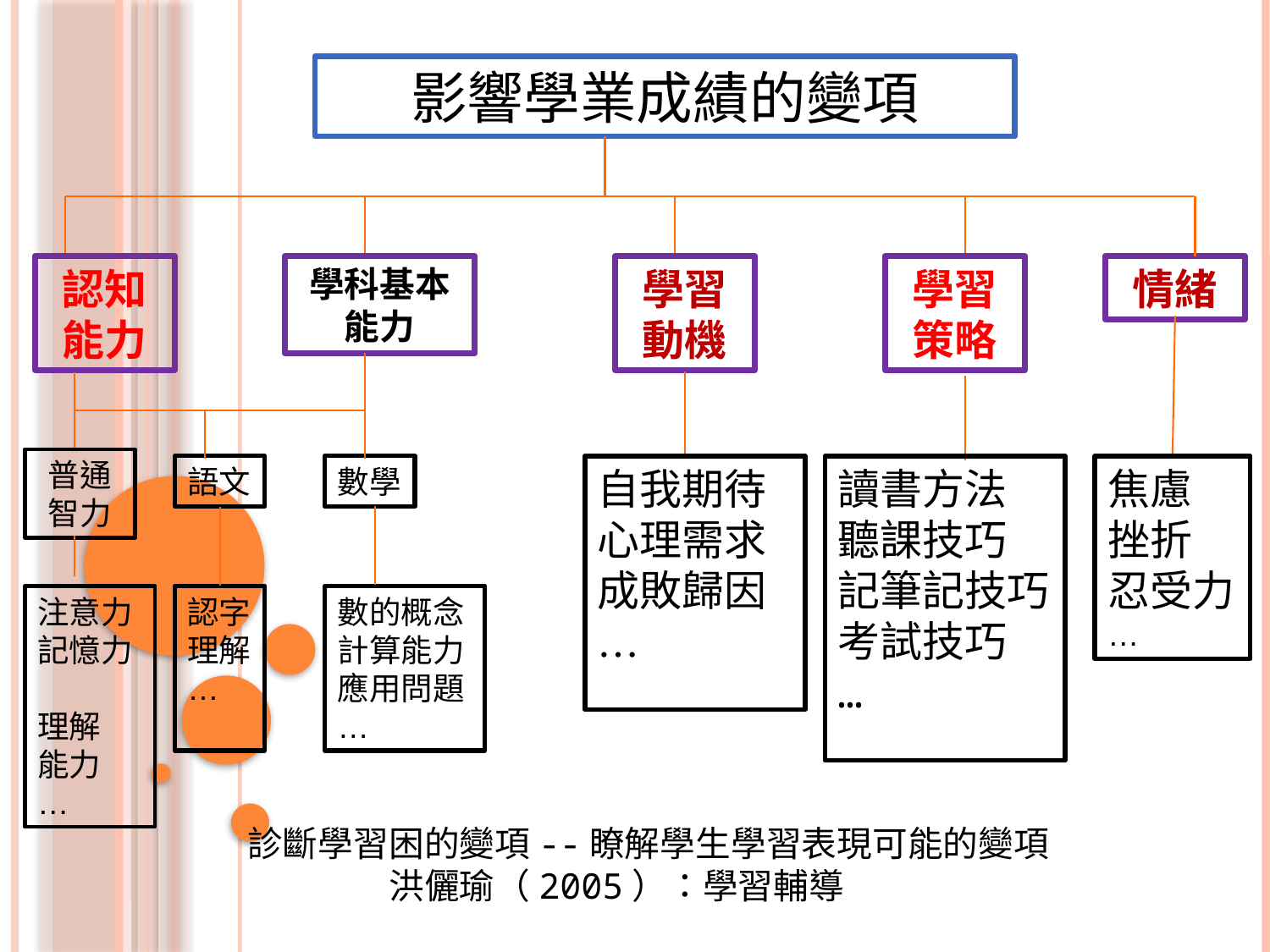

影響學業成績的變項
認知
能力
學科基本
能力
普通智力
注意力
記憶力

理解
能力
…
認字
理解
…

數的概念
計算能力
應用問題
…
學習
動機
學習
策略
情緒
自我期待
心理需求
成敗歸因
…

讀書方法
聽課技巧
記筆記技巧
考試技巧
…

焦慮
挫折
忍受力
…
語文
數學
診斷學習困的變項--瞭解學生學習表現可能的變項
                 洪儷瑜（2005）：學習輔導